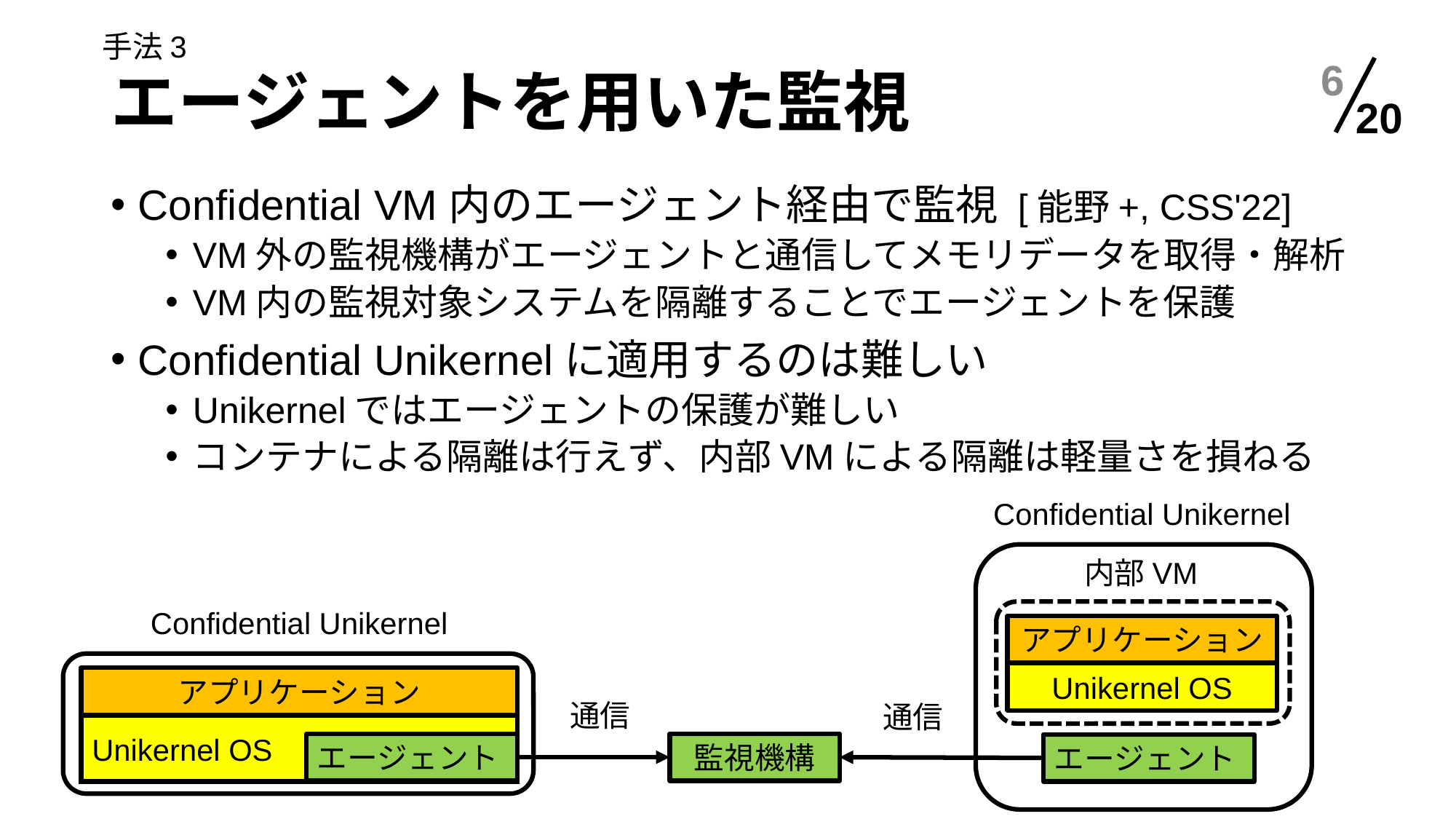

手法3
# エージェントを用いた監視
6
Confidential VM内のエージェント経由で監視 [能野+, CSS'22]
VM外の監視機構がエージェントと通信してメモリデータを取得・解析
VM内の監視対象システムを隔離することでエージェントを保護
Confidential Unikernelに適用するのは難しい
Unikernelではエージェントの保護が難しい
コンテナによる隔離は行えず、内部VMによる隔離は軽量さを損ねる
Confidential Unikernel

内部VM
Confidential Unikernel

アプリケーション

Unikernel OS
アプリケーション
通信
通信

Unikernel OS
エージェント
監視機構
エージェント